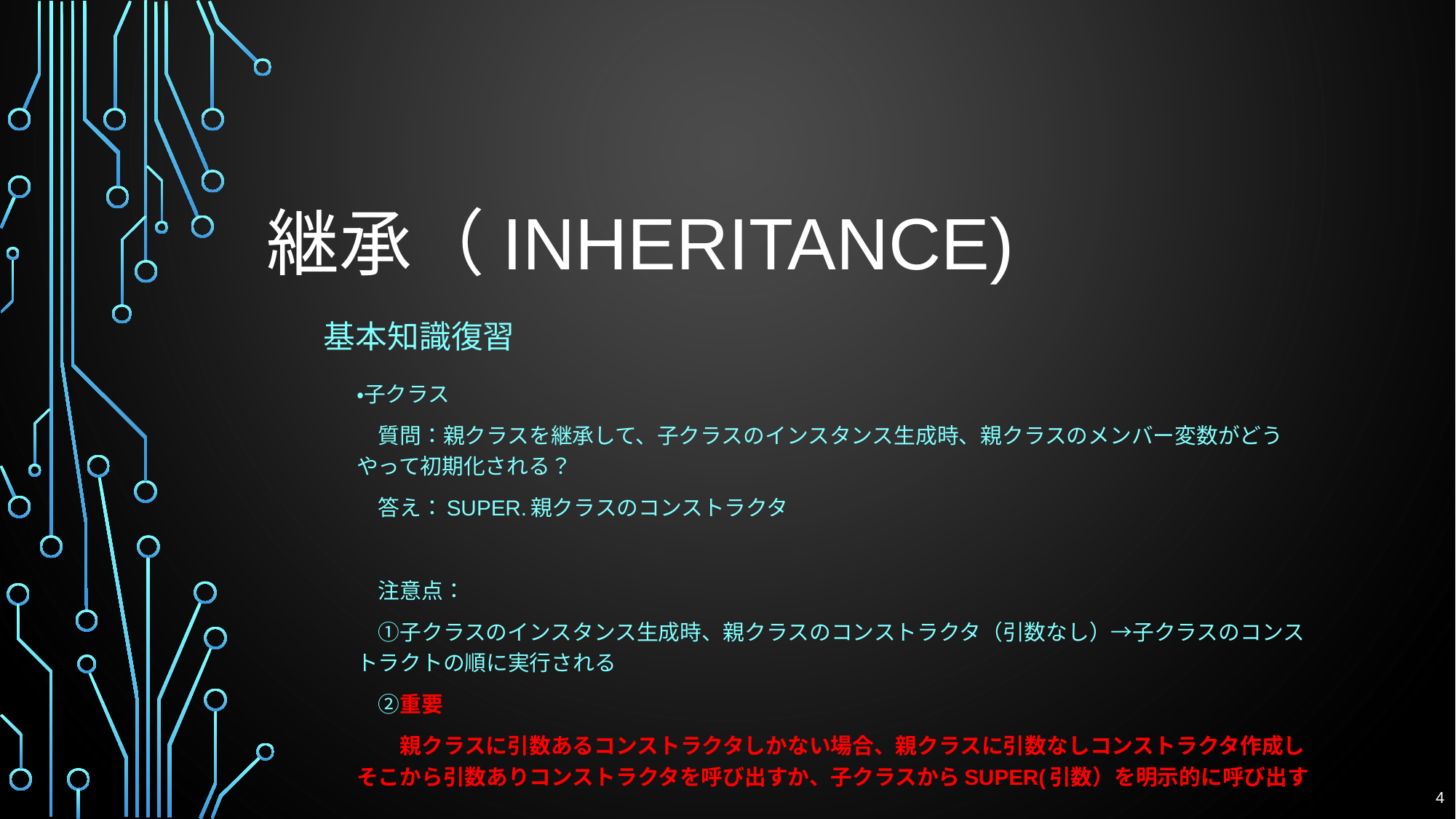

# 継承（inheritance)
基本知識復習
・子クラス
　質問：親クラスを継承して、子クラスのインスタンス生成時、親クラスのメンバー変数がどうやって初期化される？
　答え：super.親クラスのコンストラクタ

　注意点：
　①子クラスのインスタンス生成時、親クラスのコンストラクタ（引数なし）→子クラスのコンストラクトの順に実行される
　②重要
　　親クラスに引数あるコンストラクタしかない場合、親クラスに引数なしコンストラクタ作成しそこから引数ありコンストラクタを呼び出すか、子クラスからsuper(引数）を明示的に呼び出す
4